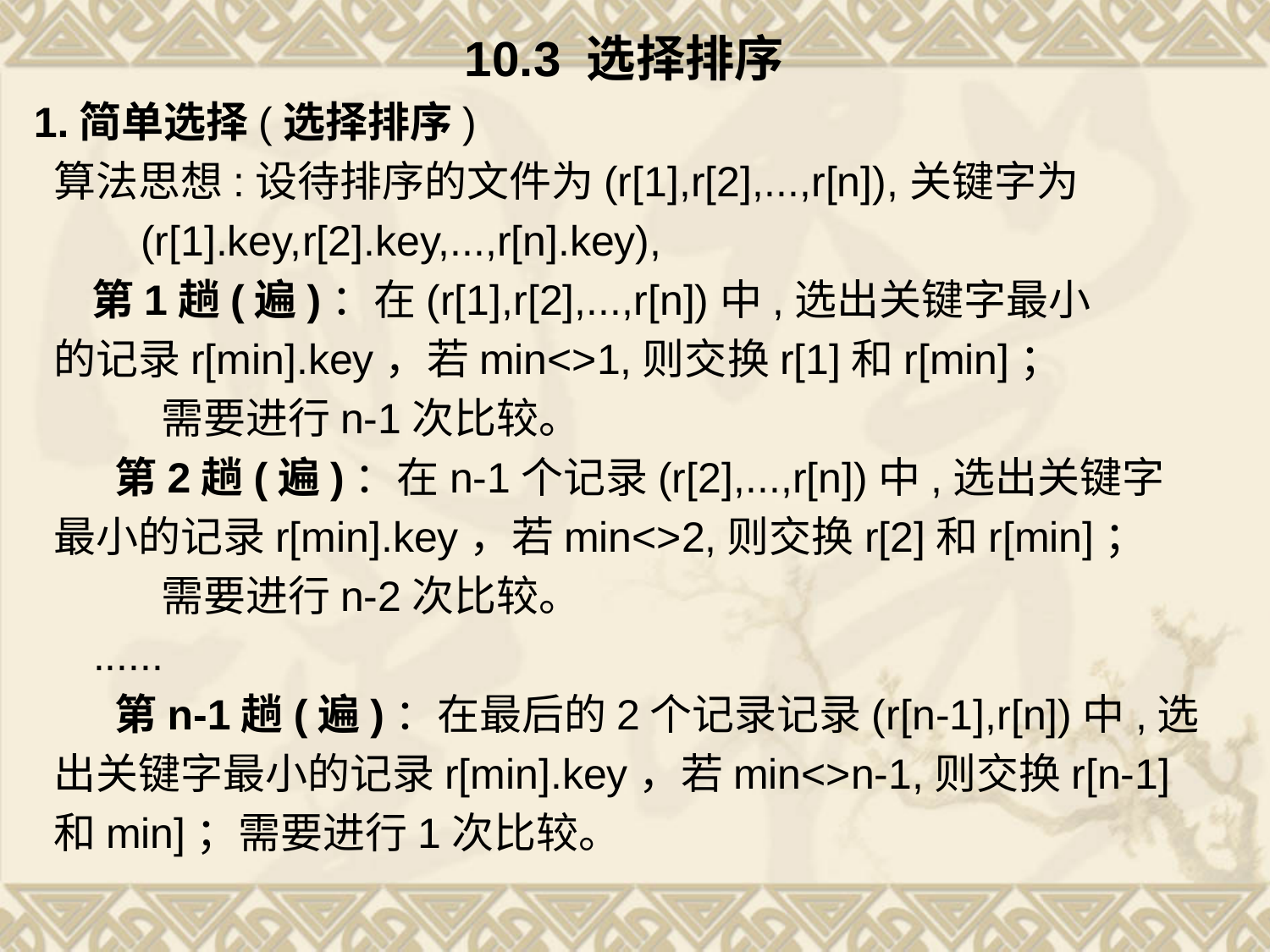

10.3 选择排序
1.简单选择(选择排序)
 算法思想:设待排序的文件为(r[1],r[2],...,r[n]),关键字为
         (r[1].key,r[2].key,...,r[n].key),
     第1趟(遍)：在(r[1],r[2],...,r[n])中,选出关键字最小
 的记录r[min].key，若min<>1,则交换r[1]和r[min]；
　　　需要进行n-1次比较。
 　  第2趟(遍)：在n-1个记录(r[2],...,r[n])中,选出关键字
 最小的记录r[min].key，若min<>2,则交换r[2]和r[min]；
　　　需要进行n-2次比较。
     ......
   　第n-1趟(遍)：在最后的2个记录记录(r[n-1],r[n])中,选
 出关键字最小的记录r[min].key，若min<>n-1,则交换r[n-1]
 和min]；需要进行1次比较。